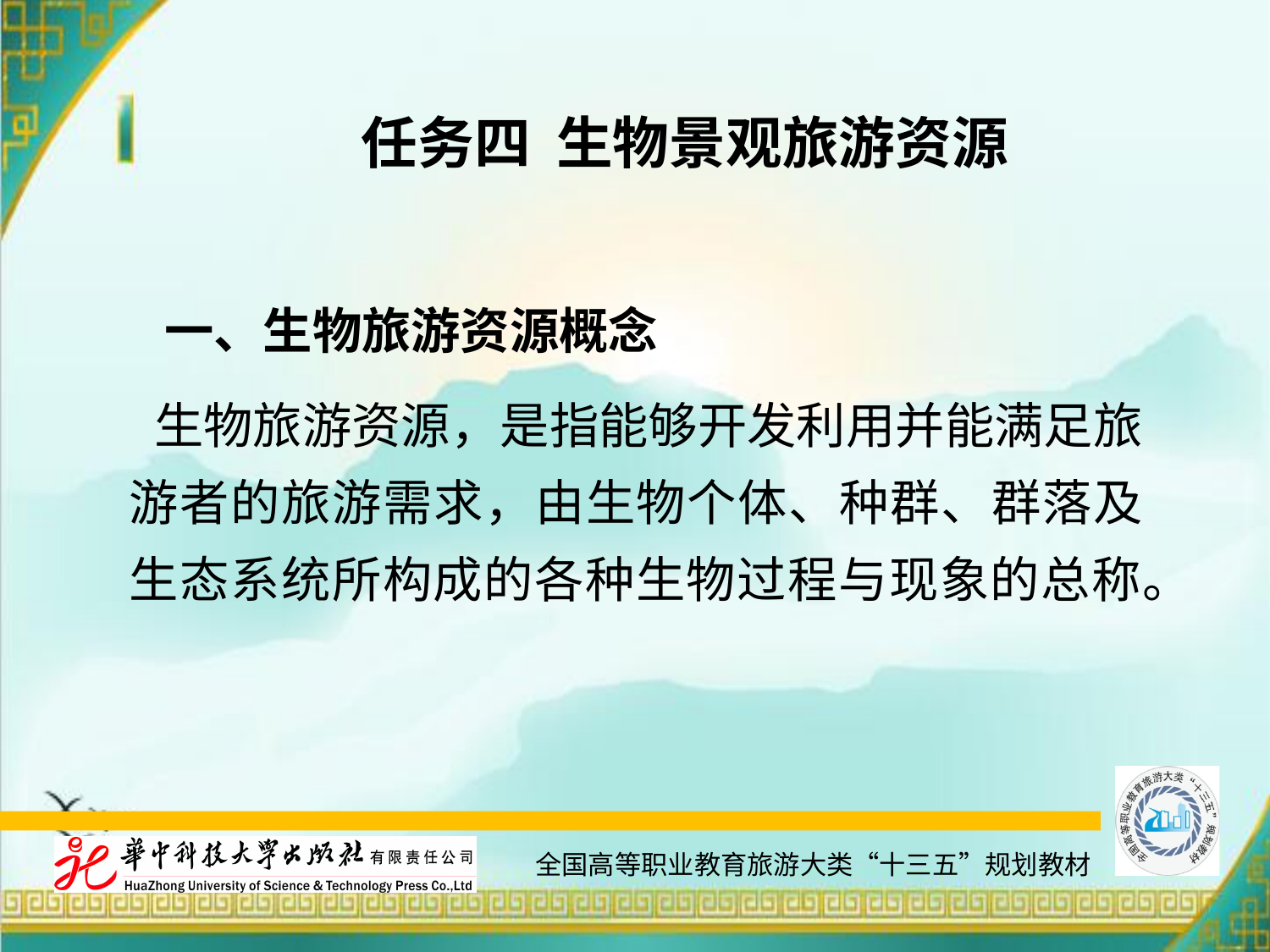

# 任务四  生物景观旅游资源
     一、生物旅游资源概念
    生物旅游资源，是指能够开发利用并能满足旅游者的旅游需求，由生物个体、种群、群落及生态系统所构成的各种生物过程与现象的总称。